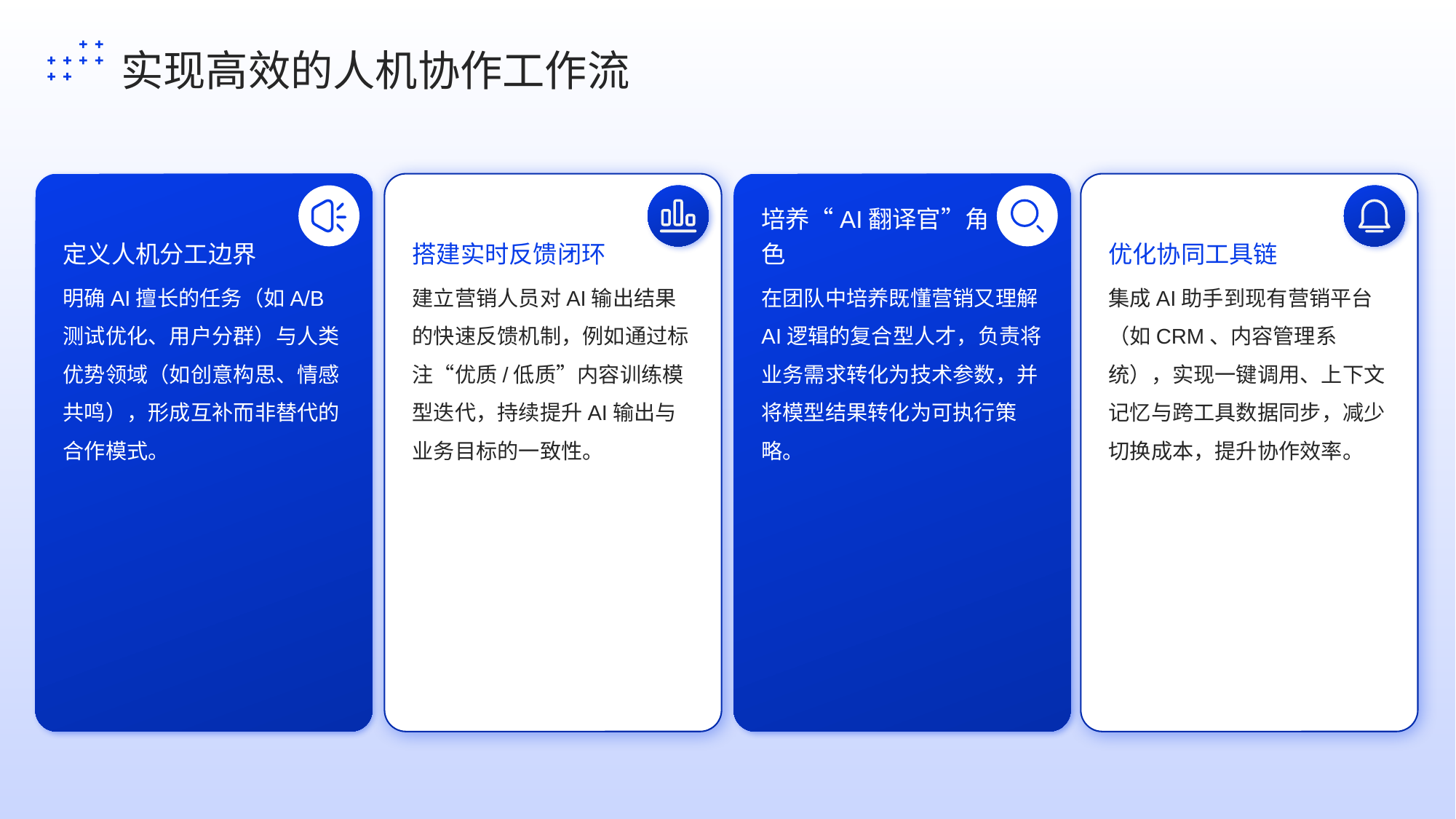

实现高效的人机协作工作流

定义人机分工边界
搭建实时反馈闭环
培养“AI翻译官”角色
优化协同工具链

明确AI擅长的任务（如A/B测试优化、用户分群）与人类优势领域（如创意构思、情感共鸣），形成互补而非替代的合作模式。
建立营销人员对AI输出结果的快速反馈机制，例如通过标注“优质/低质”内容训练模型迭代，持续提升AI输出与业务目标的一致性。
在团队中培养既懂营销又理解AI逻辑的复合型人才，负责将业务需求转化为技术参数，并将模型结果转化为可执行策略。
集成AI助手到现有营销平台（如CRM、内容管理系统），实现一键调用、上下文记忆与跨工具数据同步，减少切换成本，提升协作效率。